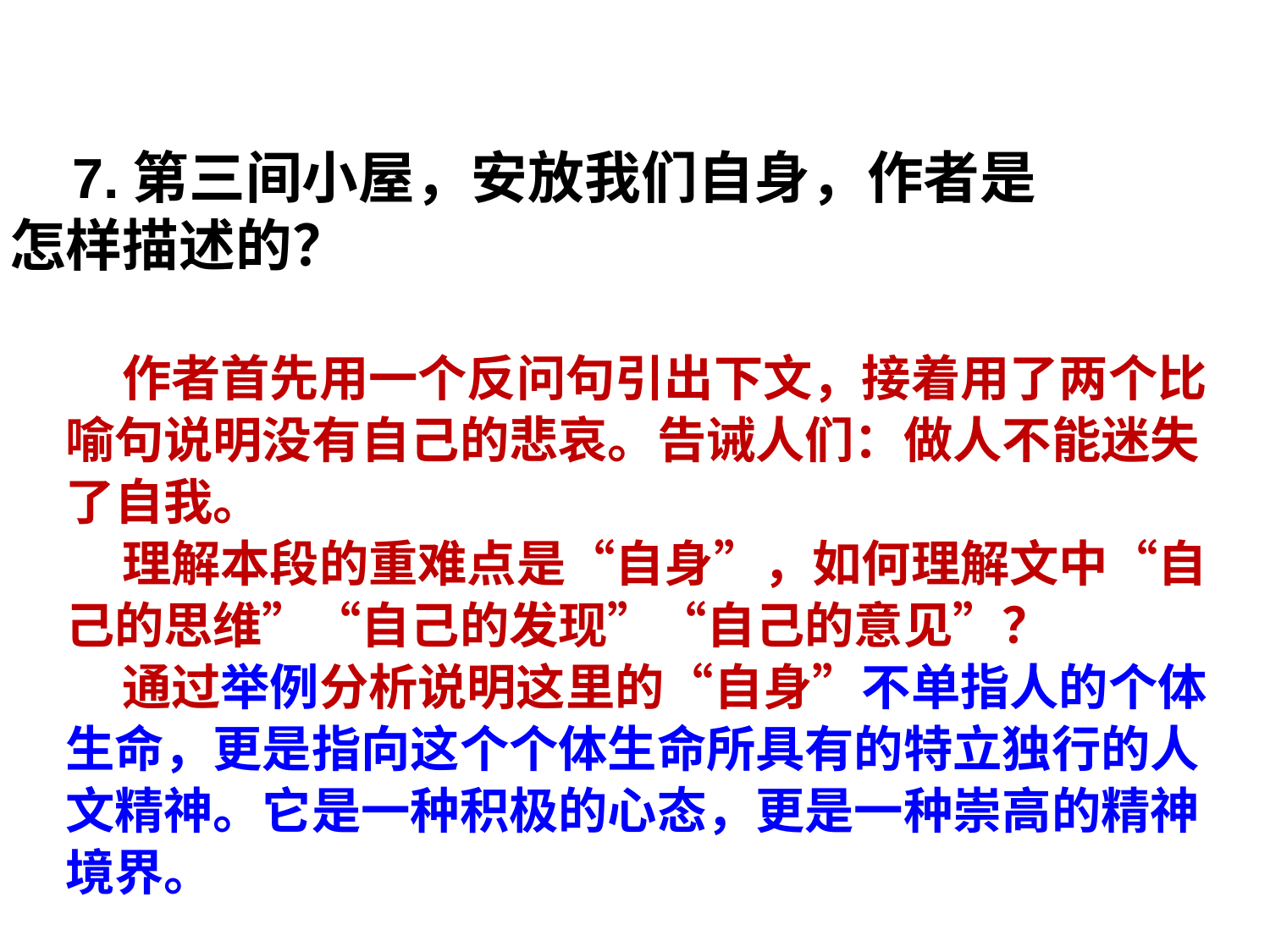

7.第三间小屋，安放我们自身，作者是怎样描述的？
    作者首先用一个反问句引出下文，接着用了两个比喻句说明没有自己的悲哀。告诫人们：做人不能迷失了自我。
    理解本段的重难点是“自身”，如何理解文中“自己的思维”“自己的发现”“自己的意见”？
    通过举例分析说明这里的“自身”不单指人的个体生命，更是指向这个个体生命所具有的特立独行的人文精神。它是一种积极的心态，更是一种崇高的精神境界。